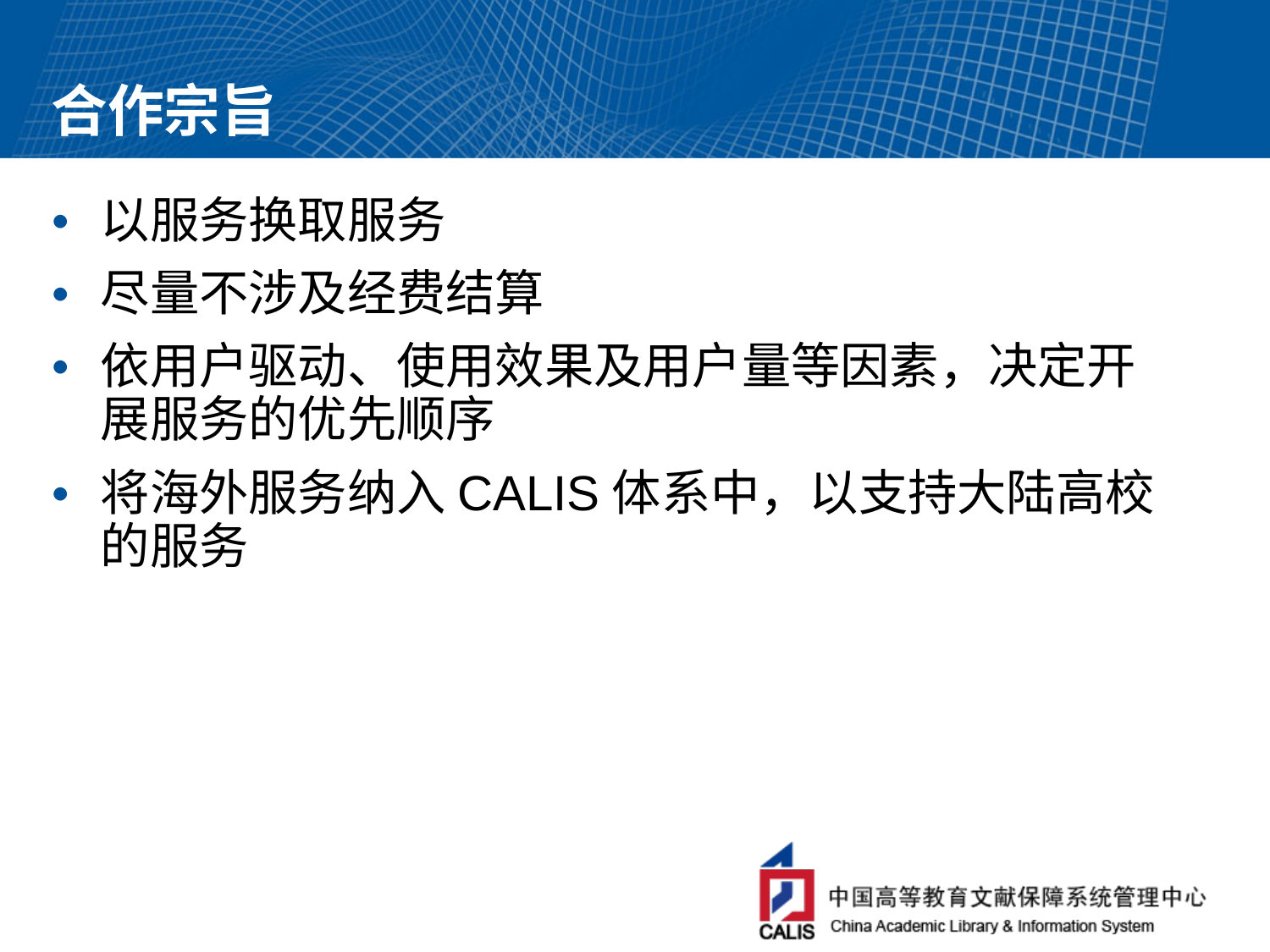

# 合作宗旨
以服务换取服务
尽量不涉及经费结算
依用户驱动、使用效果及用户量等因素，决定开展服务的优先顺序
将海外服务纳入CALIS体系中，以支持大陆高校的服务